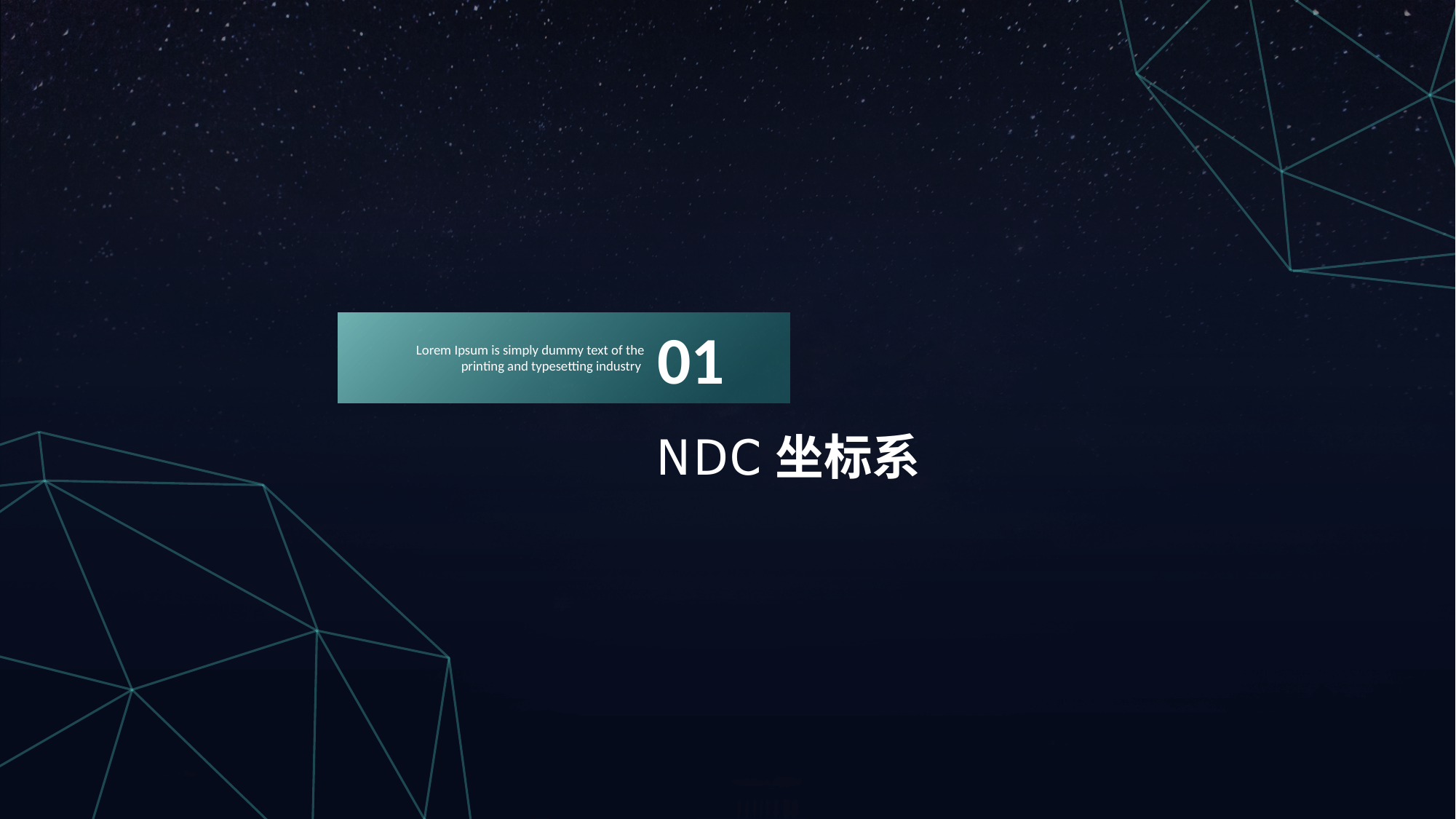

01

Lorem Ipsum is simply dummy text of the printing and typesetting industry
NDC坐标系